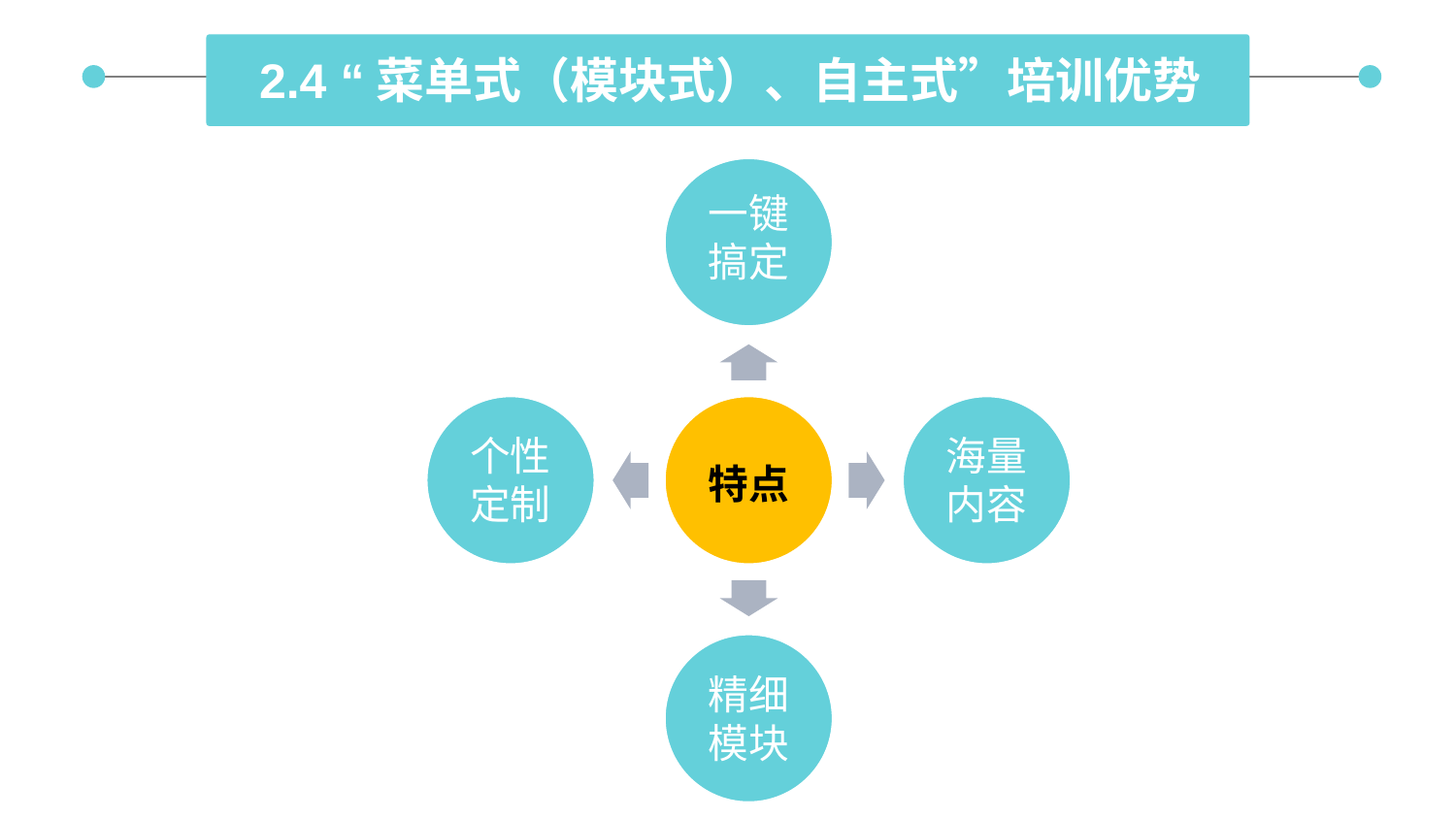

2.4 “菜单式（模块式）、自主式”培训优势

一键
搞定

个性
定制
海量
内容

特点

精细
模块